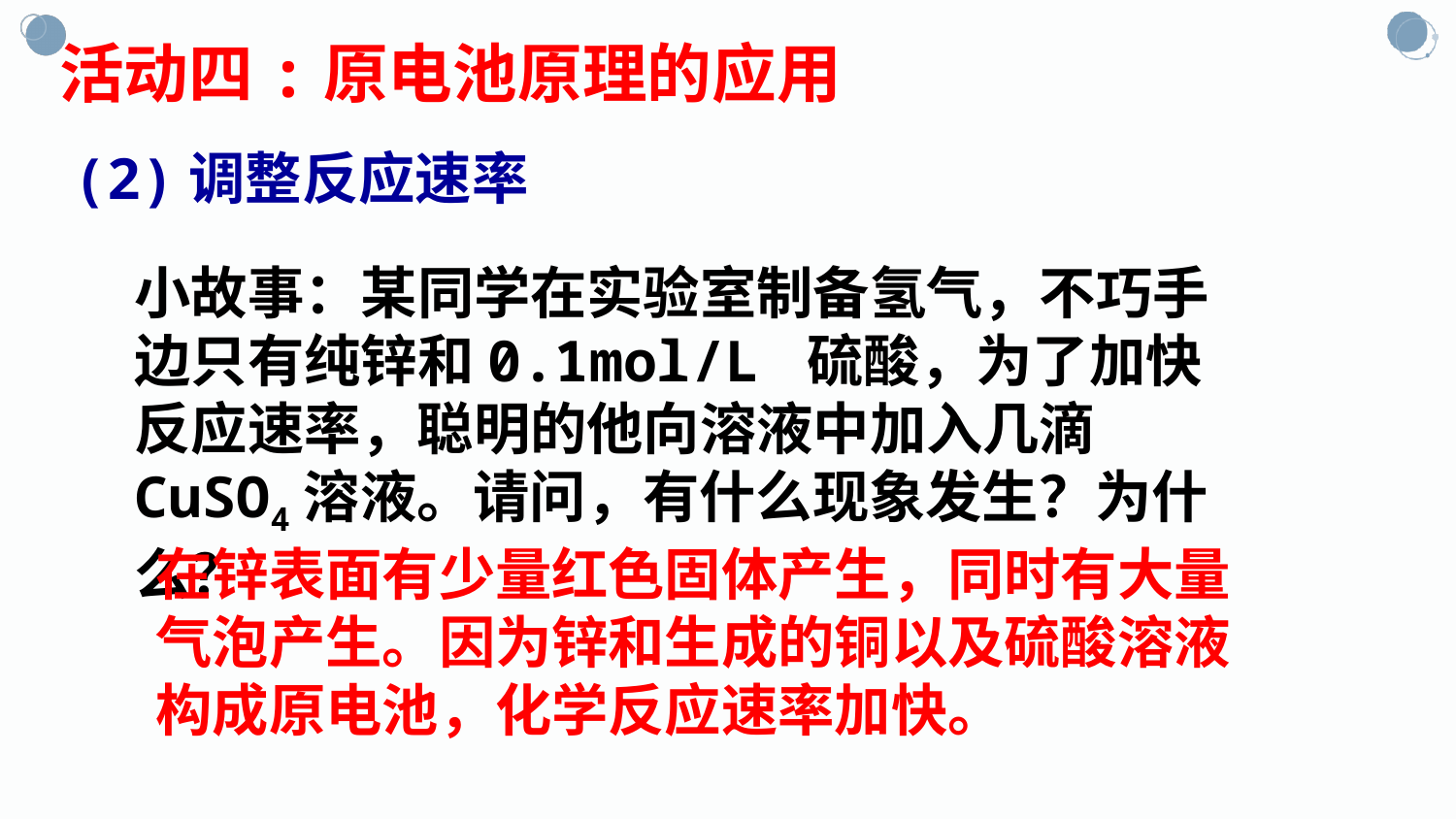

活动四:原电池原理的应用
(2)调整反应速率
小故事：某同学在实验室制备氢气，不巧手边只有纯锌和0.1mol/L 硫酸，为了加快反应速率，聪明的他向溶液中加入几滴CuSO4溶液。请问，有什么现象发生？为什么？
在锌表面有少量红色固体产生，同时有大量气泡产生。因为锌和生成的铜以及硫酸溶液构成原电池，化学反应速率加快。